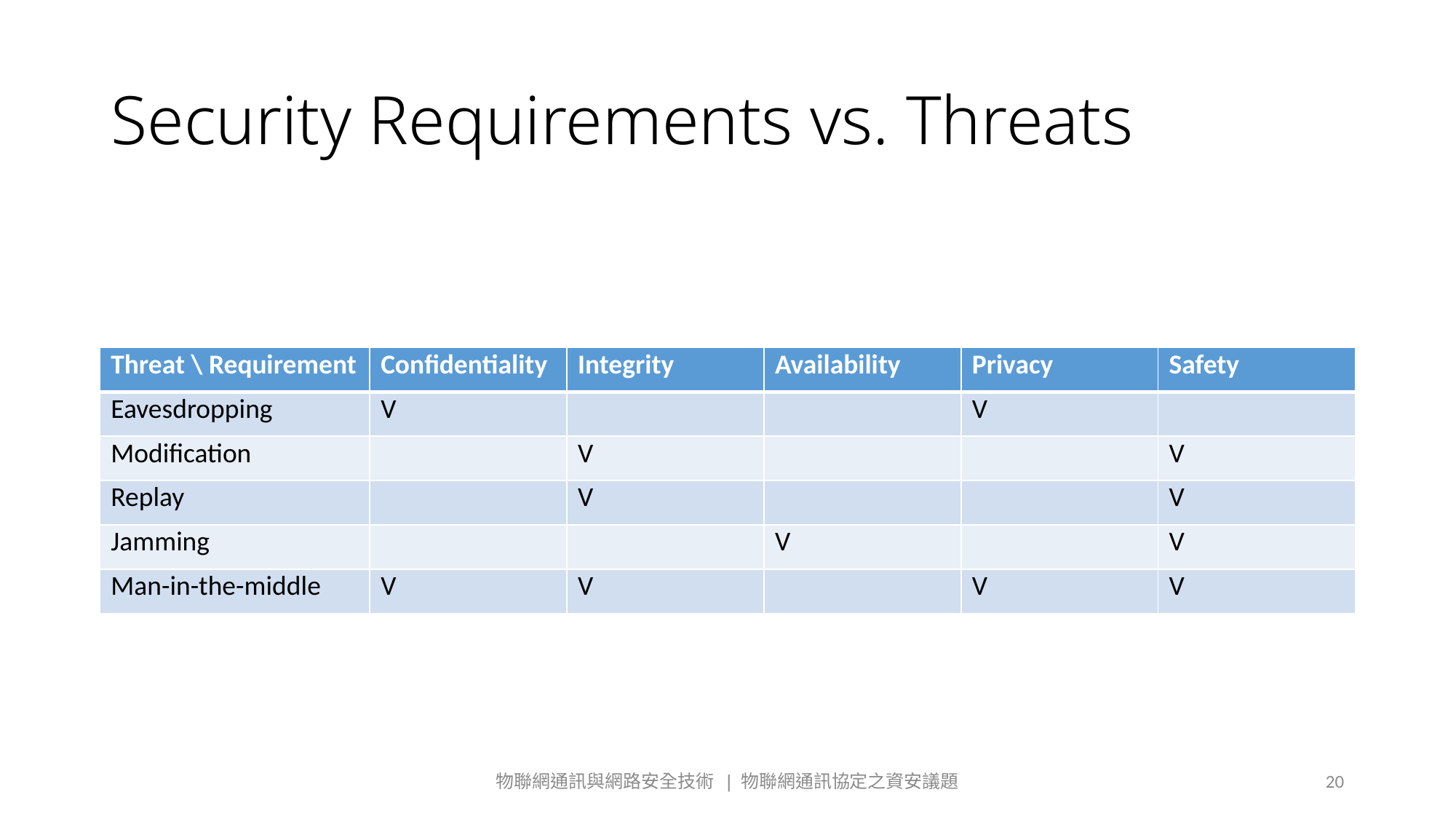

# Security Requirements vs. Threats
| Threat \ Requirement | Confidentiality | Integrity | Availability | Privacy | Safety |
| --- | --- | --- | --- | --- | --- |
| Eavesdropping | V |  |  | V |  |
| Modification |  | V |  |  | V |
| Replay |  | V |  |  | V |
| Jamming |  |  | V |  | V |
| Man-in-the-middle | V | V |  | V | V |
物聯網通訊與網路安全技術  | 物聯網通訊協定之資安議題
20